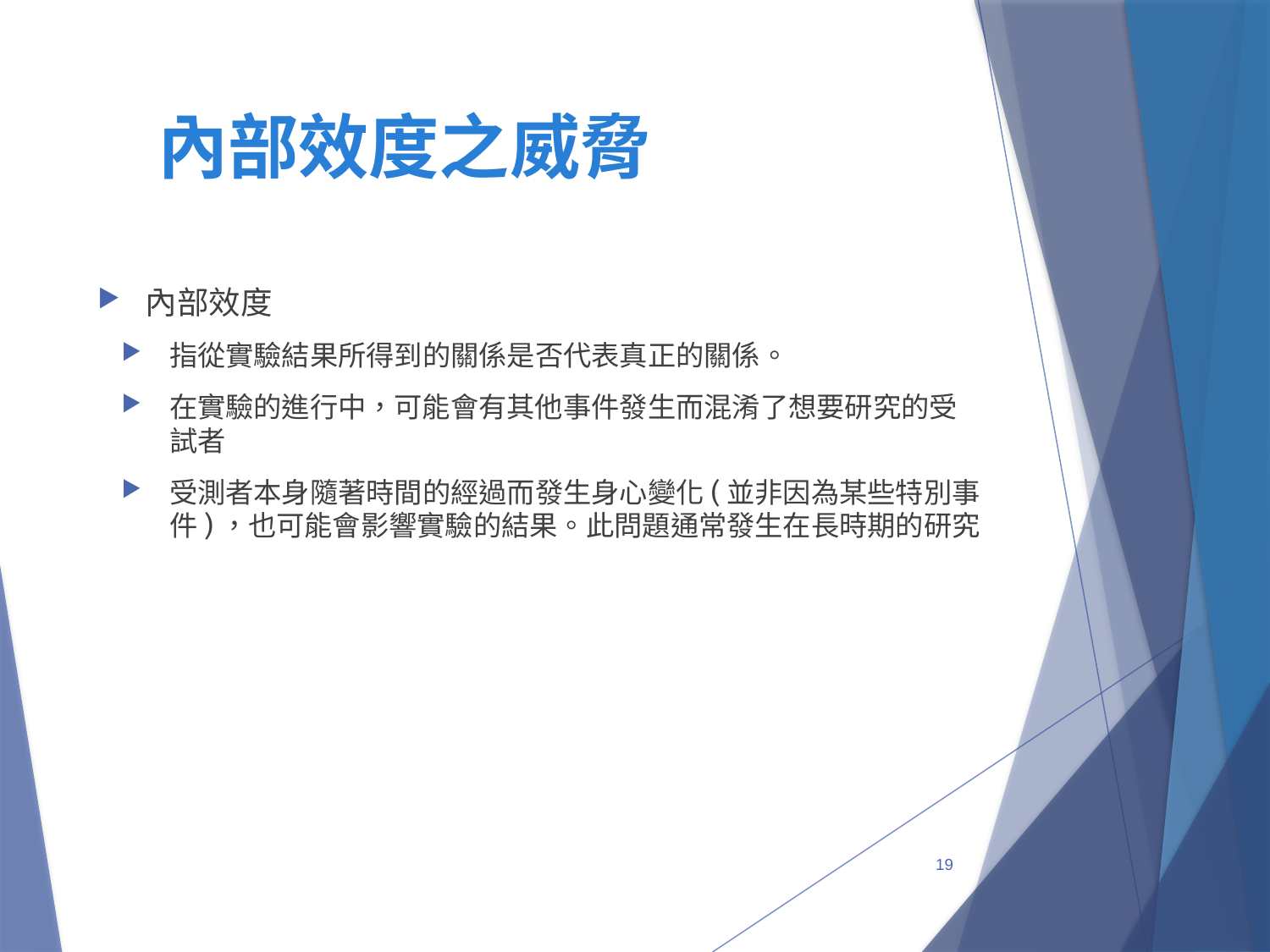

# 內部效度之威脅
內部效度
指從實驗結果所得到的關係是否代表真正的關係。
在實驗的進行中，可能會有其他事件發生而混淆了想要研究的受試者
受測者本身隨著時間的經過而發生身心變化(並非因為某些特別事件)，也可能會影響實驗的結果。此問題通常發生在長時期的研究
19